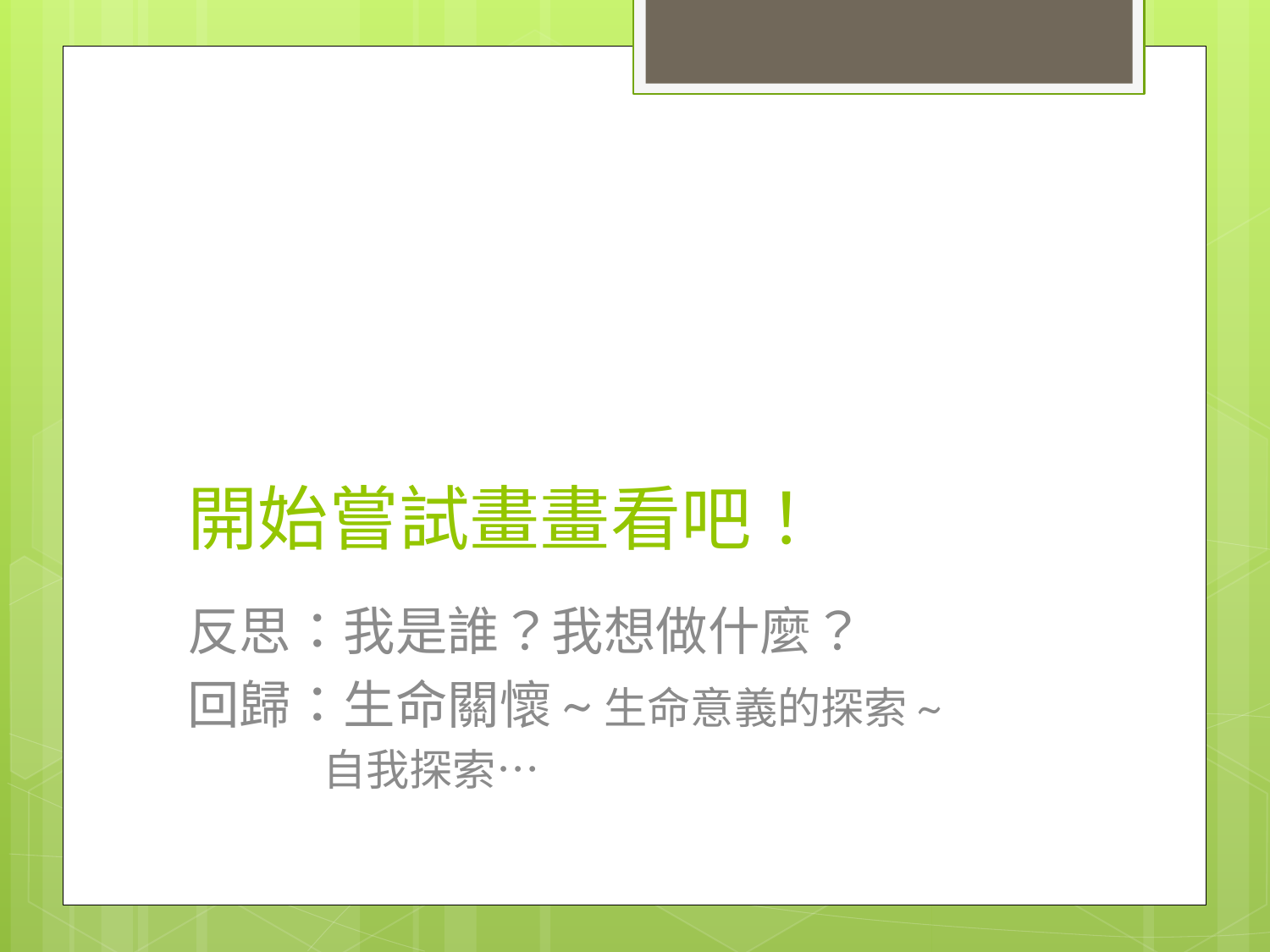

# 開始嘗試畫畫看吧！
反思：我是誰？我想做什麼？
回歸：生命關懷~生命意義的探索~
             自我探索…